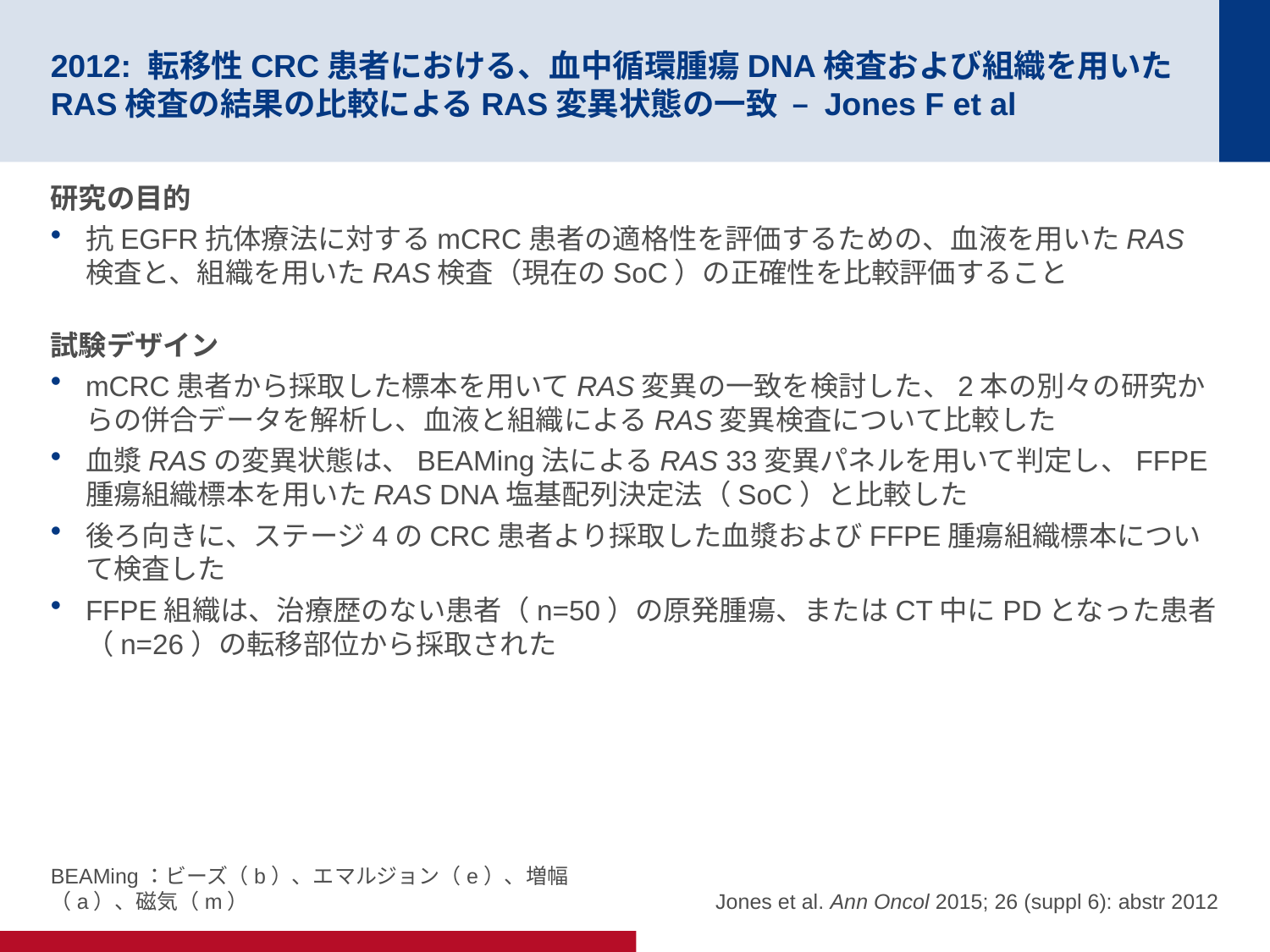

# 2012: 転移性CRC患者における、血中循環腫瘍DNA検査および組織を用いたRAS検査の結果の比較によるRAS変異状態の一致  – Jones F et al
研究の目的
抗EGFR抗体療法に対するmCRC患者の適格性を評価するための、血液を用いたRAS検査と、組織を用いたRAS検査（現在のSoC）の正確性を比較評価すること
試験デザイン
mCRC患者から採取した標本を用いてRAS変異の一致を検討した、2本の別々の研究からの併合データを解析し、血液と組織によるRAS変異検査について比較した
血漿RASの変異状態は、BEAMing法によるRAS 33変異パネルを用いて判定し、FFPE腫瘍組織標本を用いたRAS DNA塩基配列決定法（SoC）と比較した
後ろ向きに、ステージ4のCRC患者より採取した血漿およびFFPE腫瘍組織標本について検査した
FFPE組織は、治療歴のない患者（n=50）の原発腫瘍、またはCT中にPDとなった患者（n=26）の転移部位から採取された
BEAMing：ビーズ（b）、エマルジョン（e）、増幅（a）、磁気（m）
Jones et al. Ann Oncol 2015; 26 (suppl 6): abstr 2012